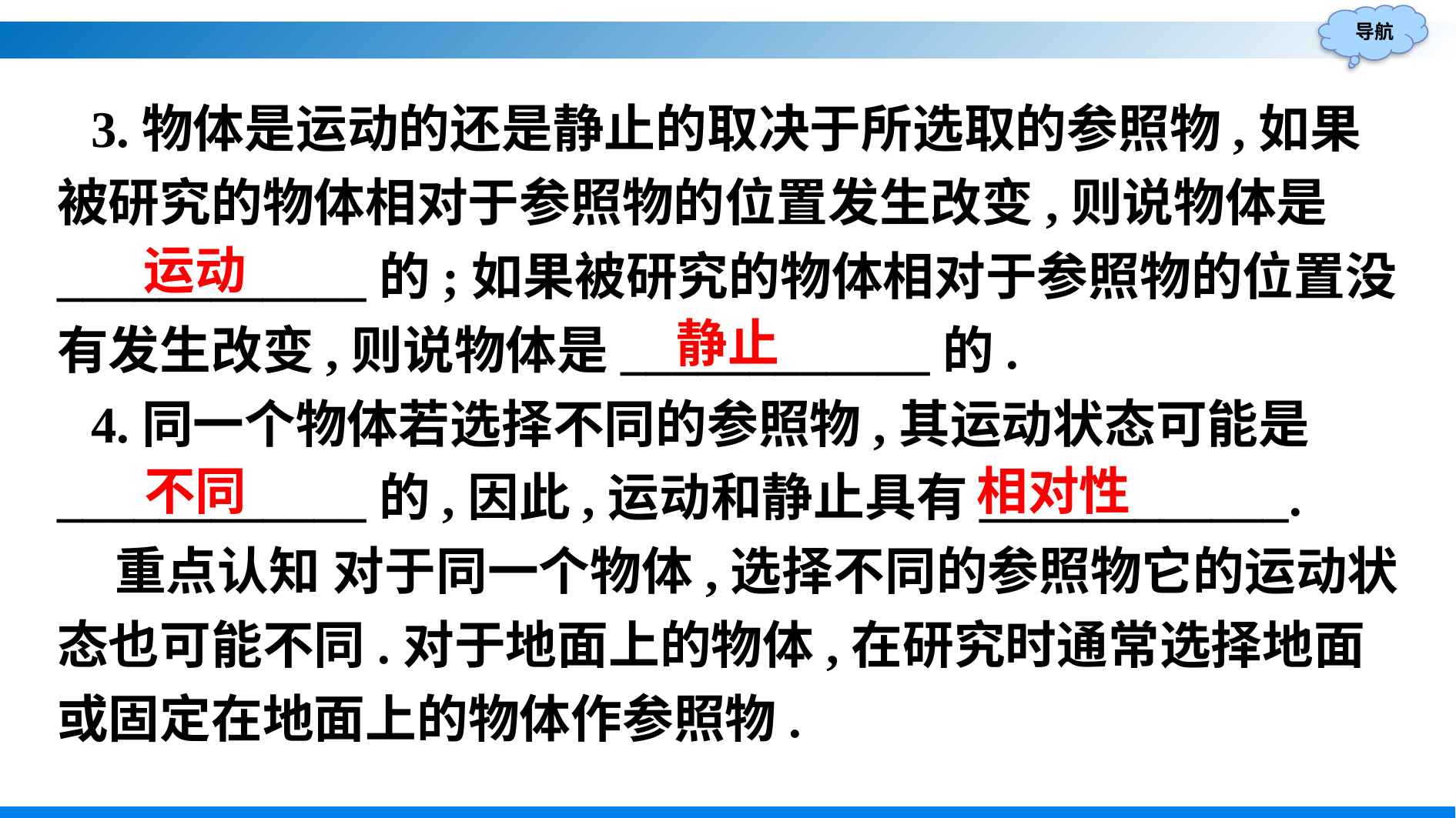

3.物体是运动的还是静止的取决于所选取的参照物,如果被研究的物体相对于参照物的位置发生改变,则说物体是____________的;如果被研究的物体相对于参照物的位置没有发生改变,则说物体是____________的.
4.同一个物体若选择不同的参照物,其运动状态可能是____________的,因此,运动和静止具有____________.
 重点认知 对于同一个物体,选择不同的参照物它的运动状态也可能不同.对于地面上的物体,在研究时通常选择地面或固定在地面上的物体作参照物.
运动
静止
不同
相对性